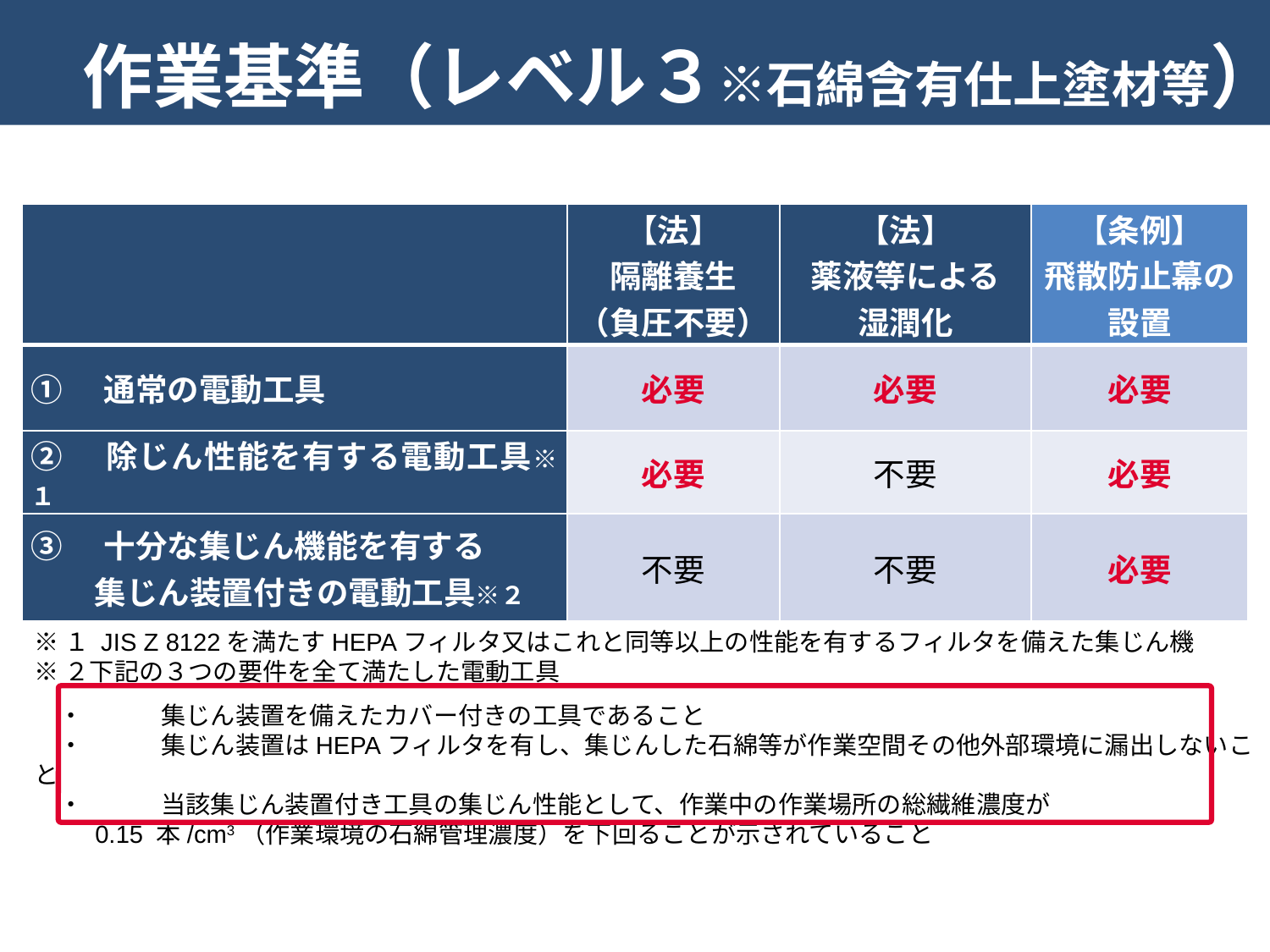

作業基準（レベル３※石綿含有仕上塗材等）
|  | 【法】 隔離養生 （負圧不要） | 【法】 薬液等による 湿潤化 | 【条例】 飛散防止幕の設置 |
| --- | --- | --- | --- |
| ①　通常の電動工具 | 必要 | 必要 | 必要 |
| ②　除じん性能を有する電動工具※１ | 必要 | 不要 | 必要 |
| ③　十分な集じん機能を有する 　　集じん装置付きの電動工具※２ | 不要 | 不要 | 必要 |
※１ JIS Z 8122を満たすHEPAフィルタ又はこれと同等以上の性能を有するフィルタを備えた集じん機
※２下記の３つの要件を全て満たした電動工具
　・	集じん装置を備えたカバー付きの⼯具であること
　・	集じん装置はHEPAフィルタを有し、集じんした⽯綿等が作業空間その他外部環境に漏出しないこと
　・	当該集じん装置付き⼯具の集じん性能として、作業中の作業場所の総繊維濃度が
　　 0.15 本/cm3（作業環境の⽯綿管理濃度）を下回ることが⽰されていること